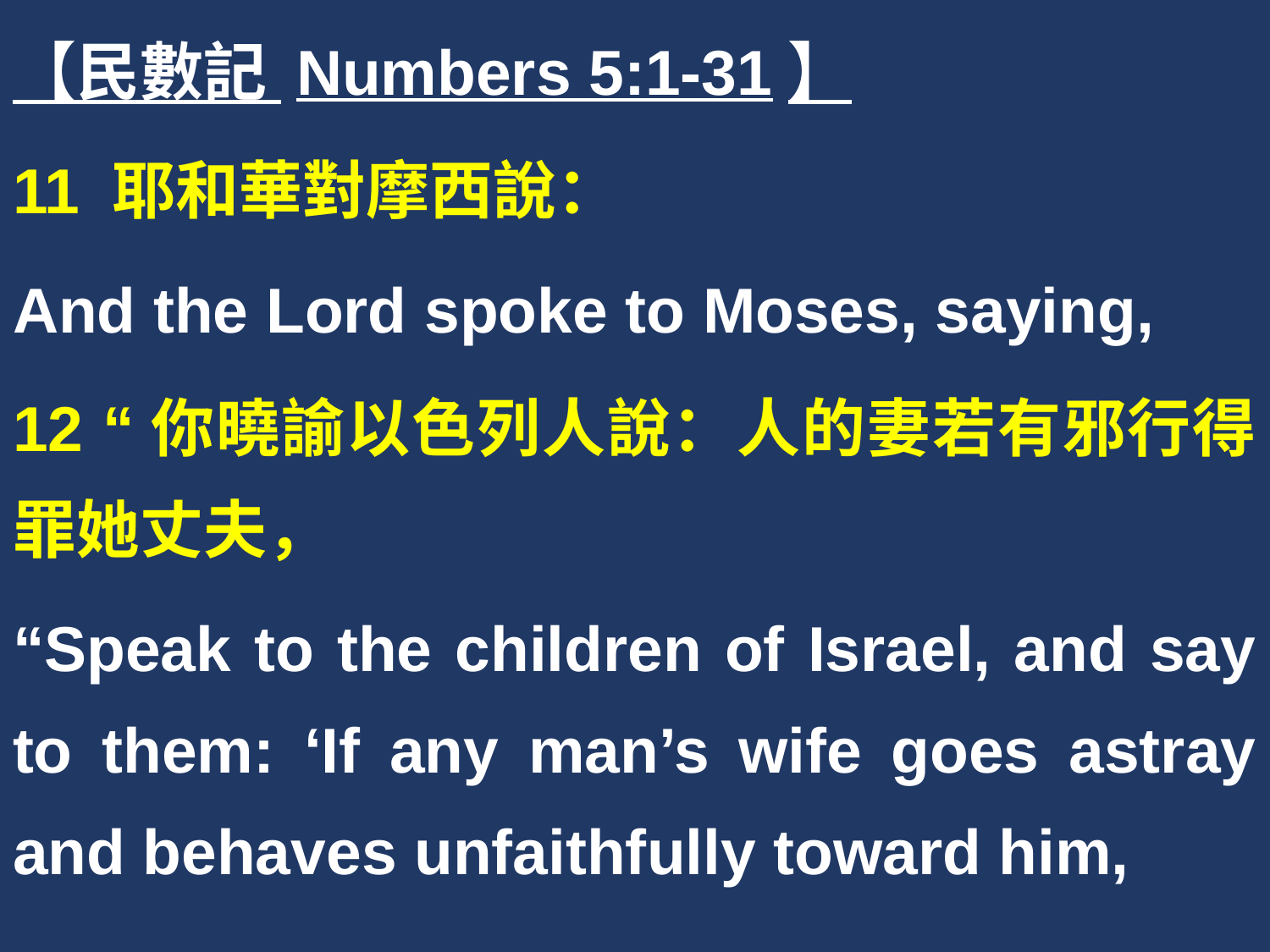

【民數記 Numbers 5:1-31】
11 耶和華對摩西說：
And the Lord spoke to Moses, saying,
12 “你曉諭以色列人說：人的妻若有邪行得罪她丈夫，
“Speak to the children of Israel, and say to them: ‘If any man’s wife goes astray and behaves unfaithfully toward him,